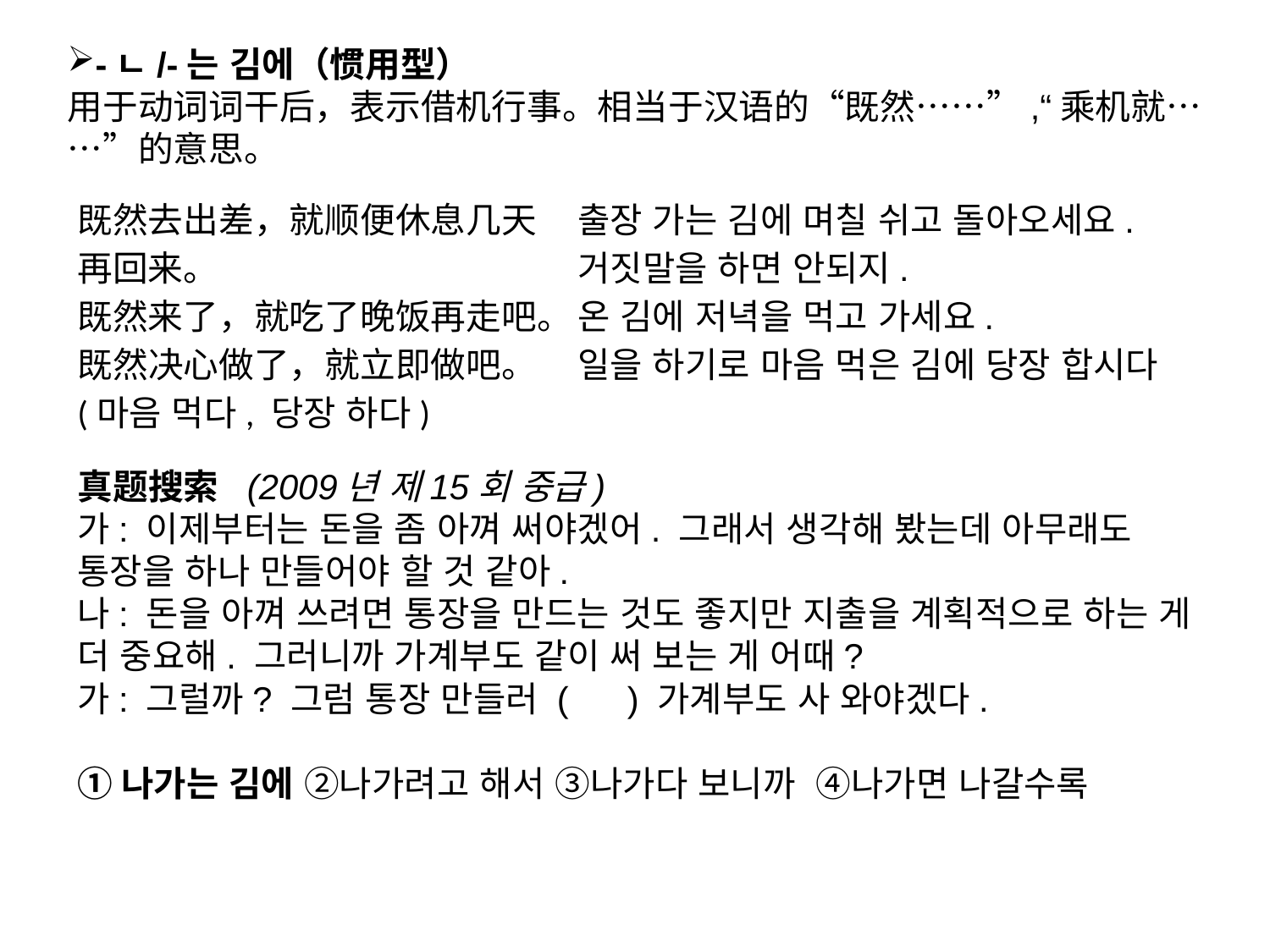

-ㄴ/-는 김에（惯用型）
用于动词词干后，表示借机行事。相当于汉语的“既然……”,“乘机就……”的意思。
既然去出差，就顺便休息几天再回来。
既然来了，就吃了晚饭再走吧。
既然决心做了，就立即做吧。
(마음 먹다, 당장 하다)

출장 가는 김에 며칠 쉬고 돌아오세요.
거짓말을 하면 안되지.
온 김에 저녁을 먹고 가세요.
일을 하기로 마음 먹은 김에 당장 합시다
真题搜索  (2009년 제15회 중급)
가: 이제부터는 돈을 좀 아껴 써야겠어. 그래서 생각해 봤는데 아무래도 통장을 하나 만들어야 할 것 같아.
나: 돈을 아껴 쓰려면 통장을 만드는 것도 좋지만 지출을 계획적으로 하는 게 더 중요해. 그러니까 가계부도 같이 써 보는 게 어때?
가: 그럴까? 그럼 통장 만들러 (      ) 가계부도 사 와야겠다.

①나가는 김에 ②나가려고 해서 ③나가다 보니까  ④나가면 나갈수록